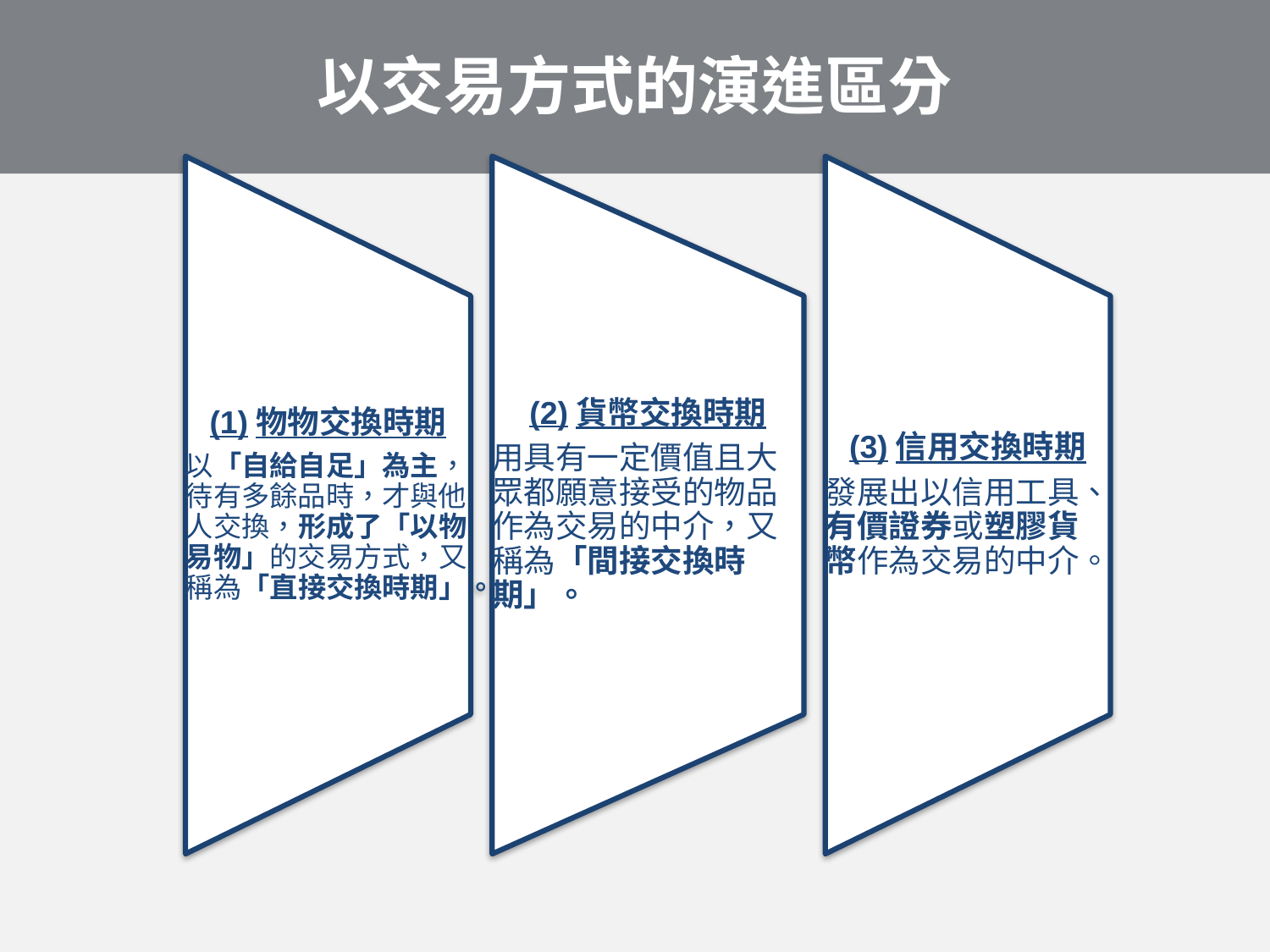

以交易方式的演進區分
(1)物物交換時期
以「自給自足」為主，待有多餘品時，才與他人交換，形成了「以物易物」的交易方式，又稱為「直接交換時期」。
(2)貨幣交換時期
用具有一定價值且大眾都願意接受的物品作為交易的中介，又稱為「間接交換時期」。
(3)信用交換時期
發展出以信用工具、有價證券或塑膠貨幣作為交易的中介。